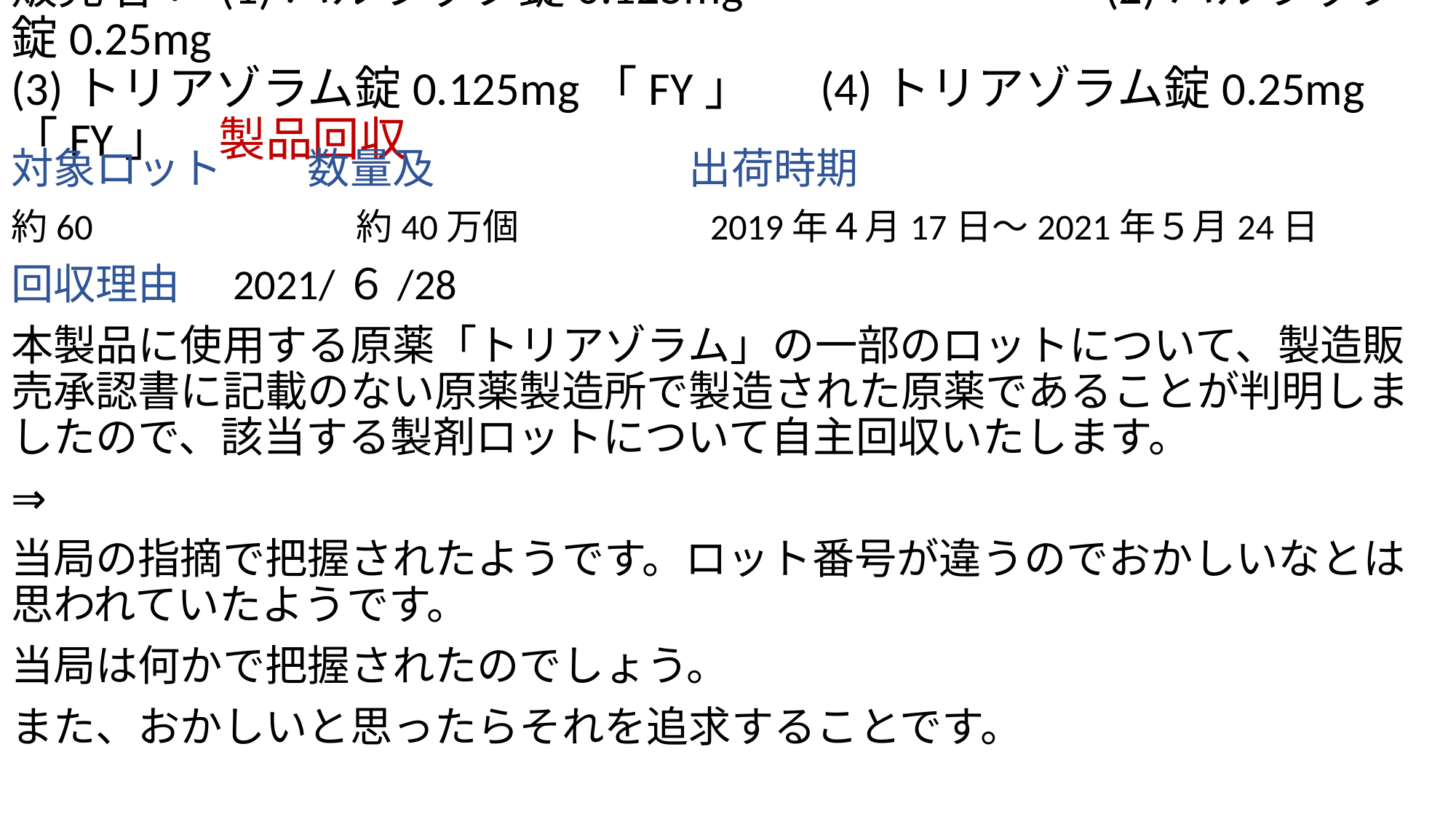

# 販売名： (1)ハルラック錠0.125mg　　　　　　　 (2)ハルラック錠0.25mg (3)トリアゾラム錠0.125mg「FY」　 (4)トリアゾラム錠0.25mg「FY」　製品回収
対象ロット　　数量及　　　　　　出荷時期
約60　　　　　　　約40万個　　　　　2019年４月17日～2021年５月24日
回収理由　2021/６/28
本製品に使用する原薬「トリアゾラム」の一部のロットについて、製造販売承認書に記載のない原薬製造所で製造された原薬であることが判明しましたので、該当する製剤ロットについて自主回収いたします。
⇒
当局の指摘で把握されたようです。ロット番号が違うのでおかしいなとは思われていたようです。
当局は何かで把握されたのでしょう。
また、おかしいと思ったらそれを追求することです。